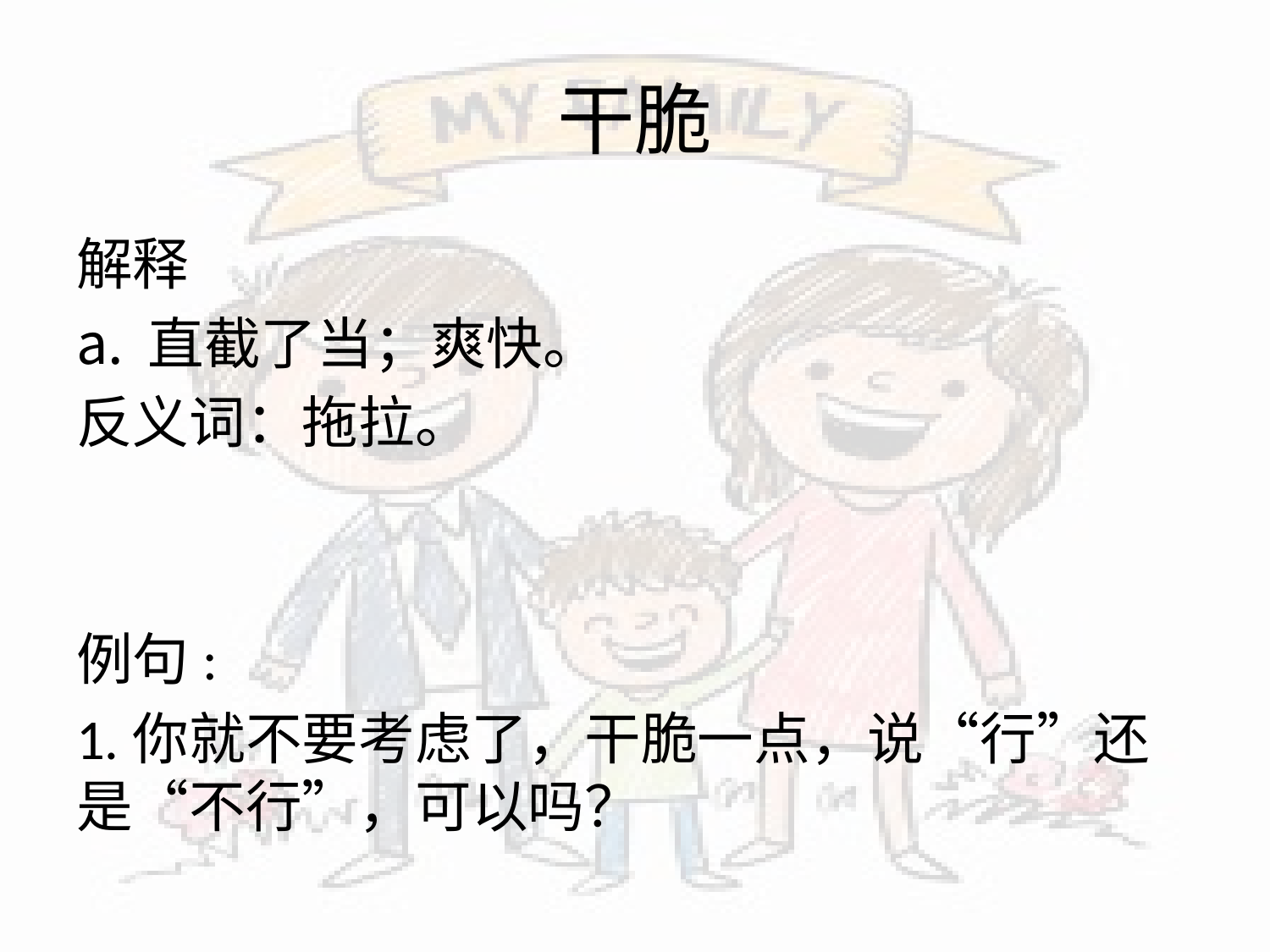

# 干脆
解释
直截了当；爽快。
反义词：拖拉。

例句:
1.你就不要考虑了，干脆一点，说“行”还是“不行”，可以吗？